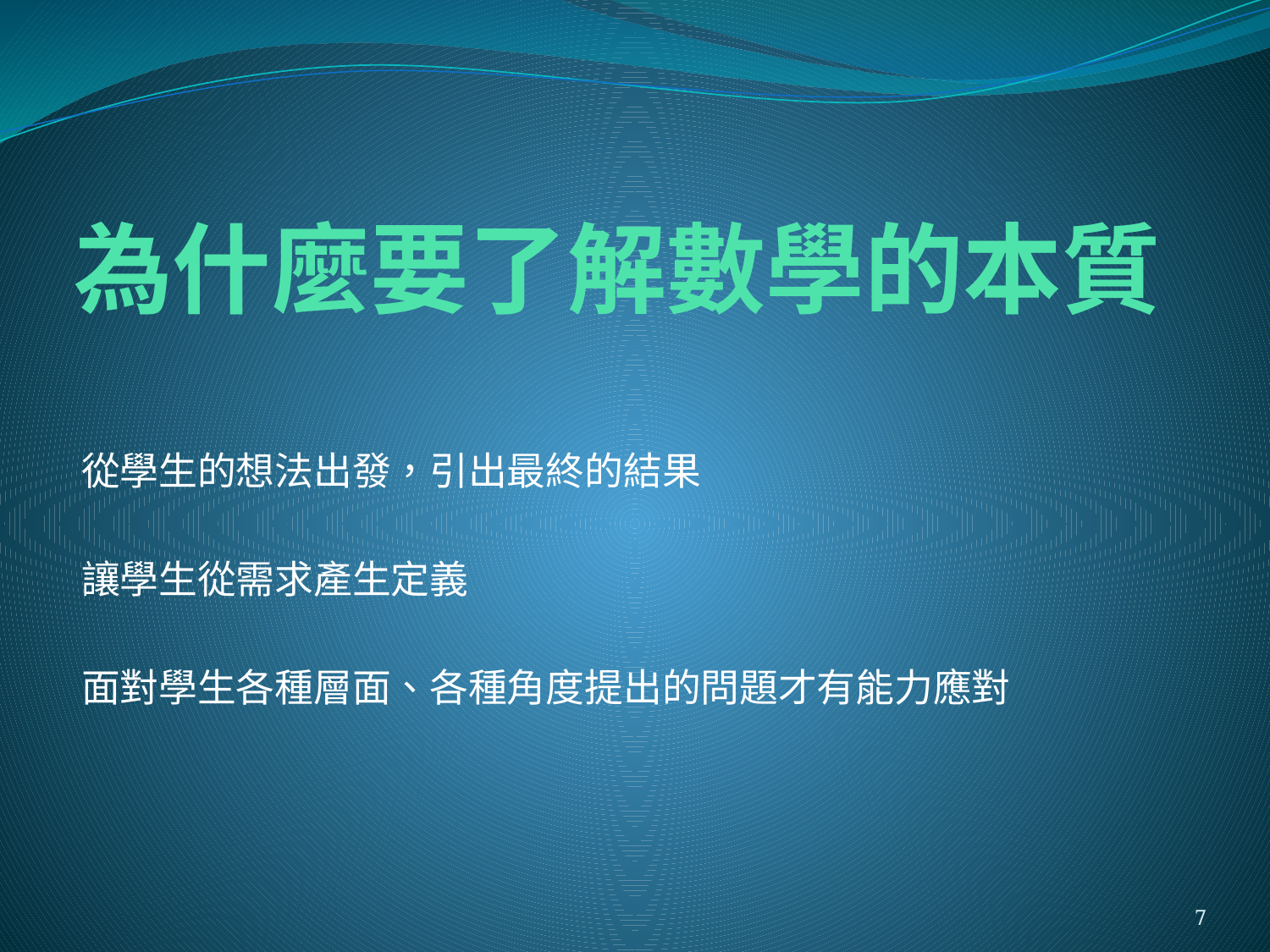

# 為什麼要了解數學的本質

從學生的想法出發，引出最終的結果

讓學生從需求產生定義

面對學生各種層面、各種角度提出的問題才有能力應對
7